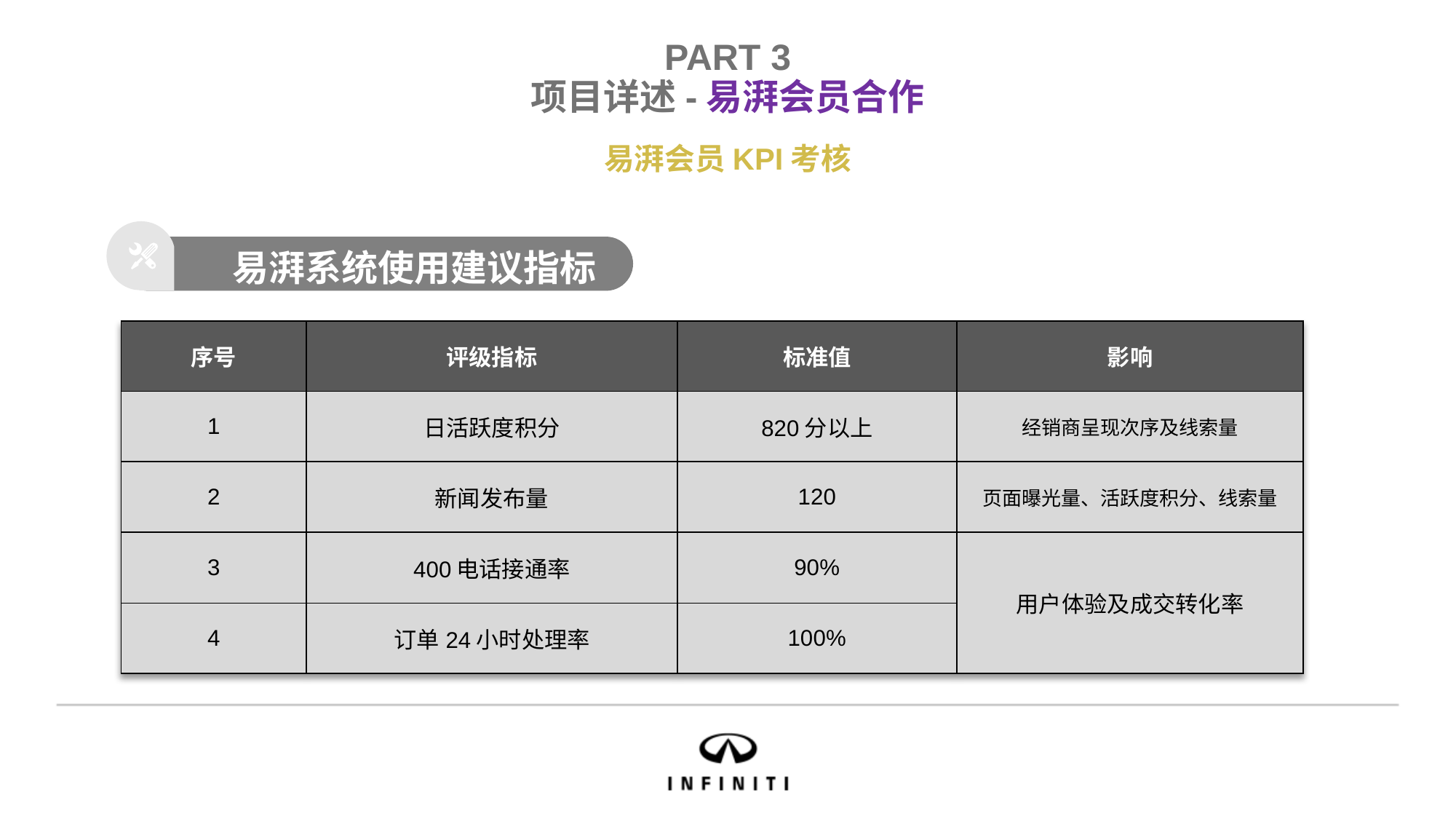

PART 3
项目详述-易湃会员合作
易湃会员KPI考核

易湃系统使用建议指标

| 序号 | 评级指标 | 标准值 | 影响 |
| --- | --- | --- | --- |
| 1 | 日活跃度积分 | 820分以上 | 经销商呈现次序及线索量 |
| 2 | 新闻发布量 | 120 | 页面曝光量、活跃度积分、线索量 |
| 3 | 400电话接通率 | 90% | 用户体验及成交转化率 |
| 4 | 订单24小时处理率 | 100% |  |